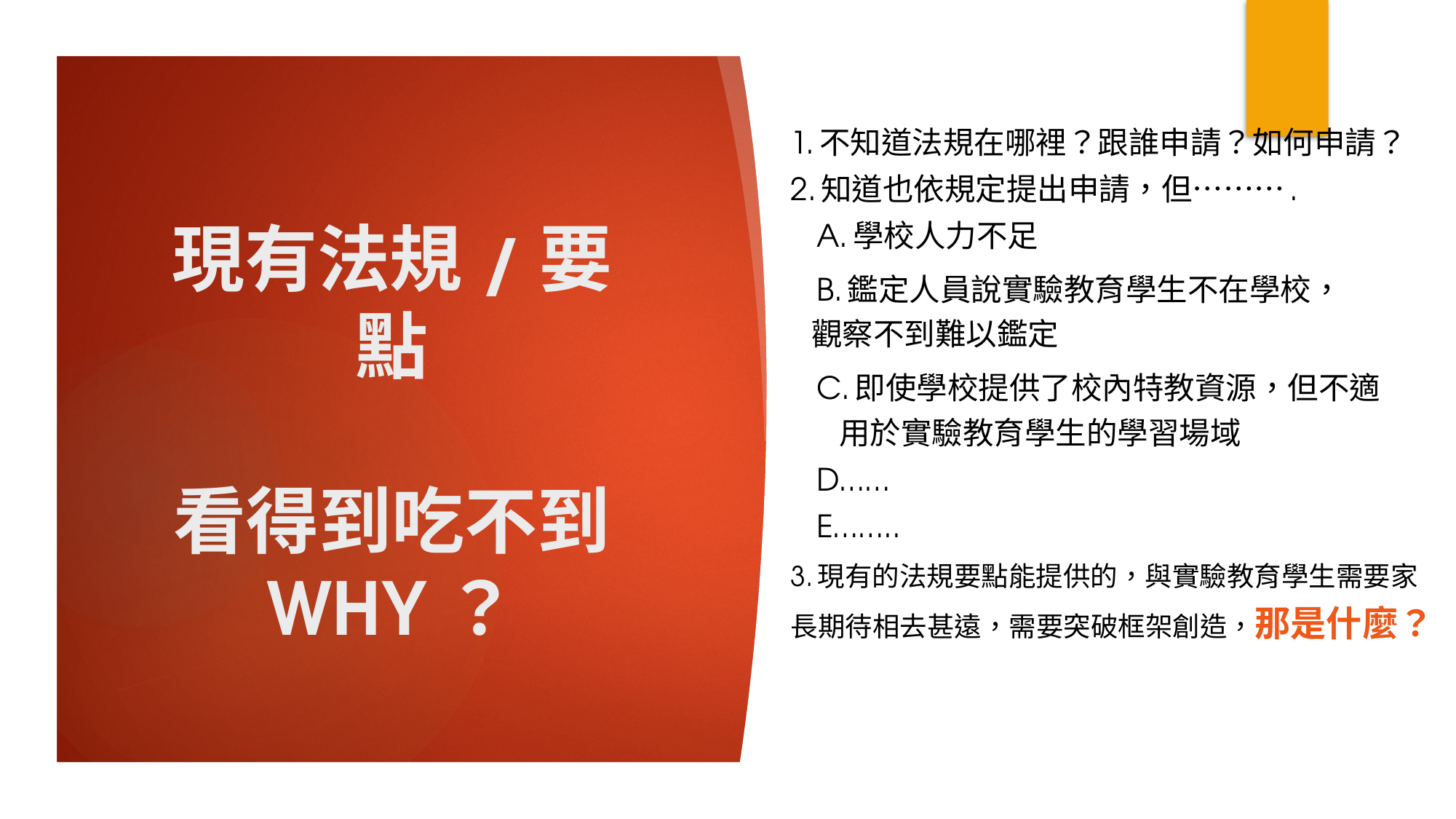

1.不知道法規在哪裡？跟誰申請？如何申請？
2.知道也依規定提出申請，但……….
   A.學校人力不足
   B.鑑定人員說實驗教育學生不在學校，
   觀察不到難以鑑定
   C.即使學校提供了校內特教資源，但不適
       用於實驗教育學生的學習場域
   D……
   E……..
3.現有的法規要點能提供的，與實驗教育學生需要家長期待相去甚遠，需要突破框架創造，那是什麼？

# 現有法規/要點 看得到吃不到 WHY？